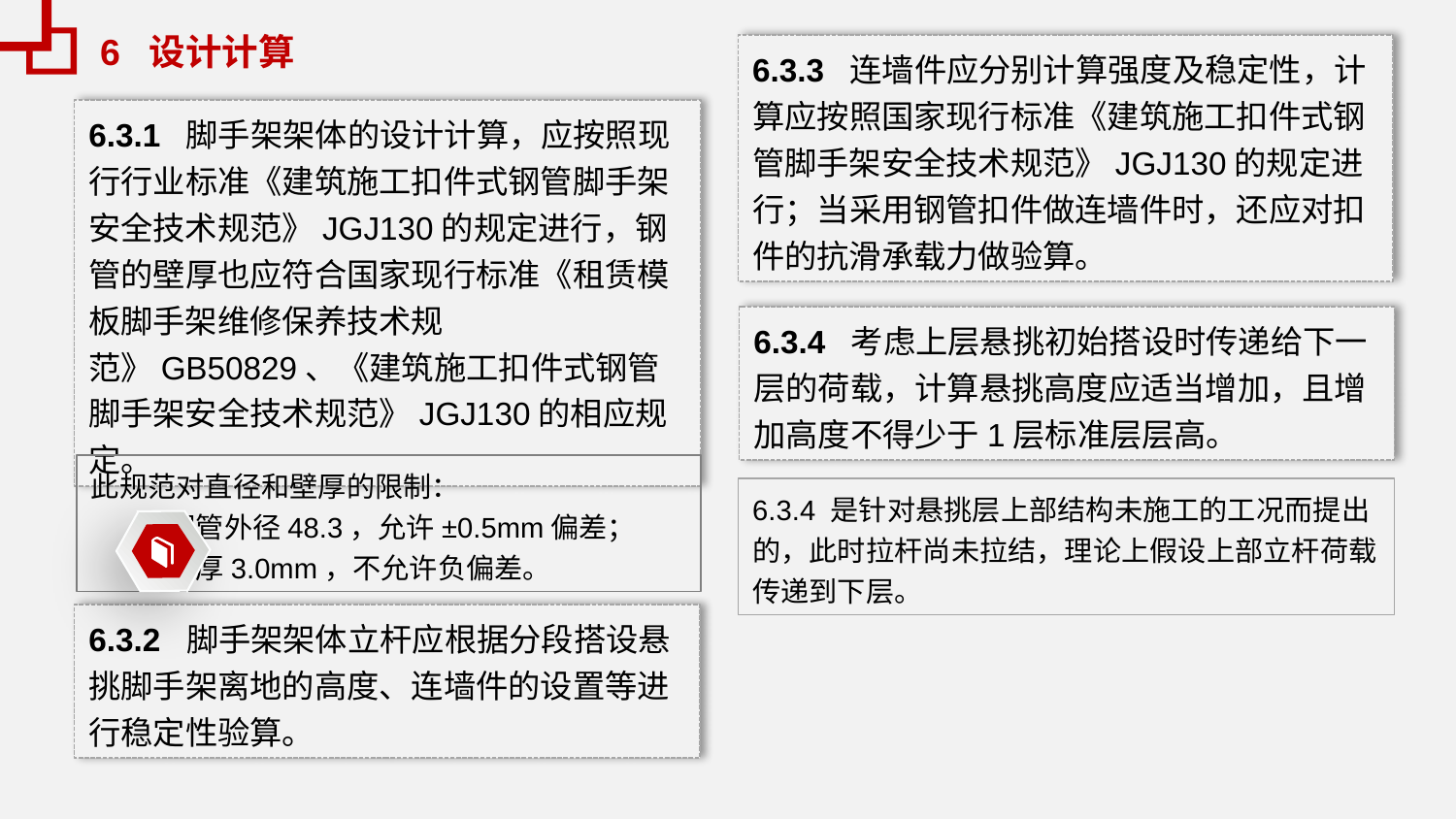

6  设计计算

6.3.3  连墙件应分别计算强度及稳定性，计算应按照国家现行标准《建筑施工扣件式钢管脚手架安全技术规范》JGJ130的规定进行；当采用钢管扣件做连墙件时，还应对扣件的抗滑承载力做验算。
6.3.1  脚手架架体的设计计算，应按照现行行业标准《建筑施工扣件式钢管脚手架安全技术规范》JGJ130的规定进行，钢管的壁厚也应符合国家现行标准《租赁模板脚手架维修保养技术规范》GB50829、《建筑施工扣件式钢管脚手架安全技术规范》JGJ130的相应规定。
6.3.4  考虑上层悬挑初始搭设时传递给下一层的荷载，计算悬挑高度应适当增加，且增加高度不得少于1层标准层层高。
此规范对直径和壁厚的限制：
           钢管外径48.3，允许±0.5mm偏差；
           壁厚3.0mm，不允许负偏差。
6.3.4 是针对悬挑层上部结构未施工的工况而提出的，此时拉杆尚未拉结，理论上假设上部立杆荷载传递到下层。

6.3.2  脚手架架体立杆应根据分段搭设悬挑脚手架离地的高度、连墙件的设置等进行稳定性验算。